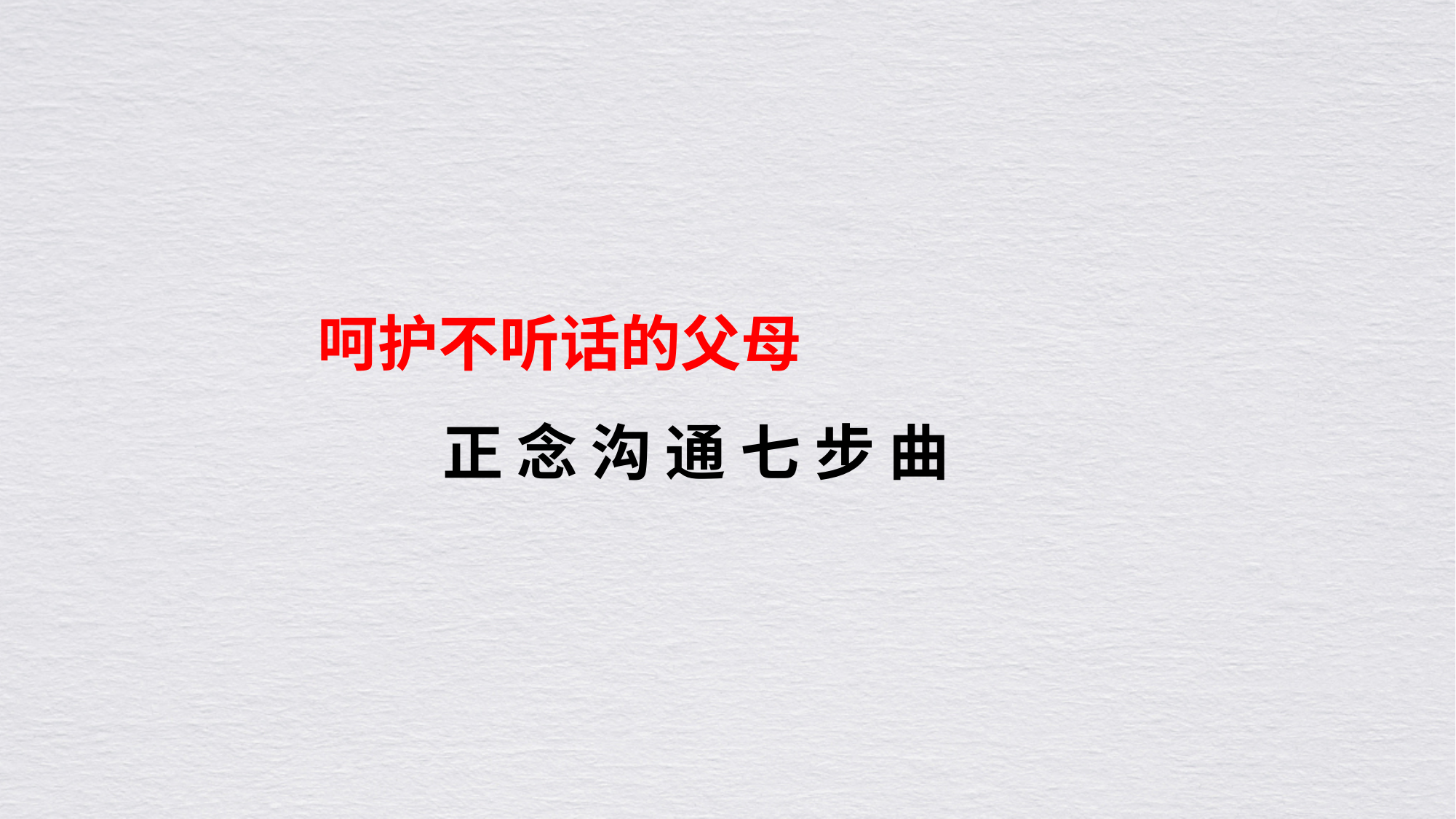

呵护不听话的父母
        正 念 沟 通 七 步 曲